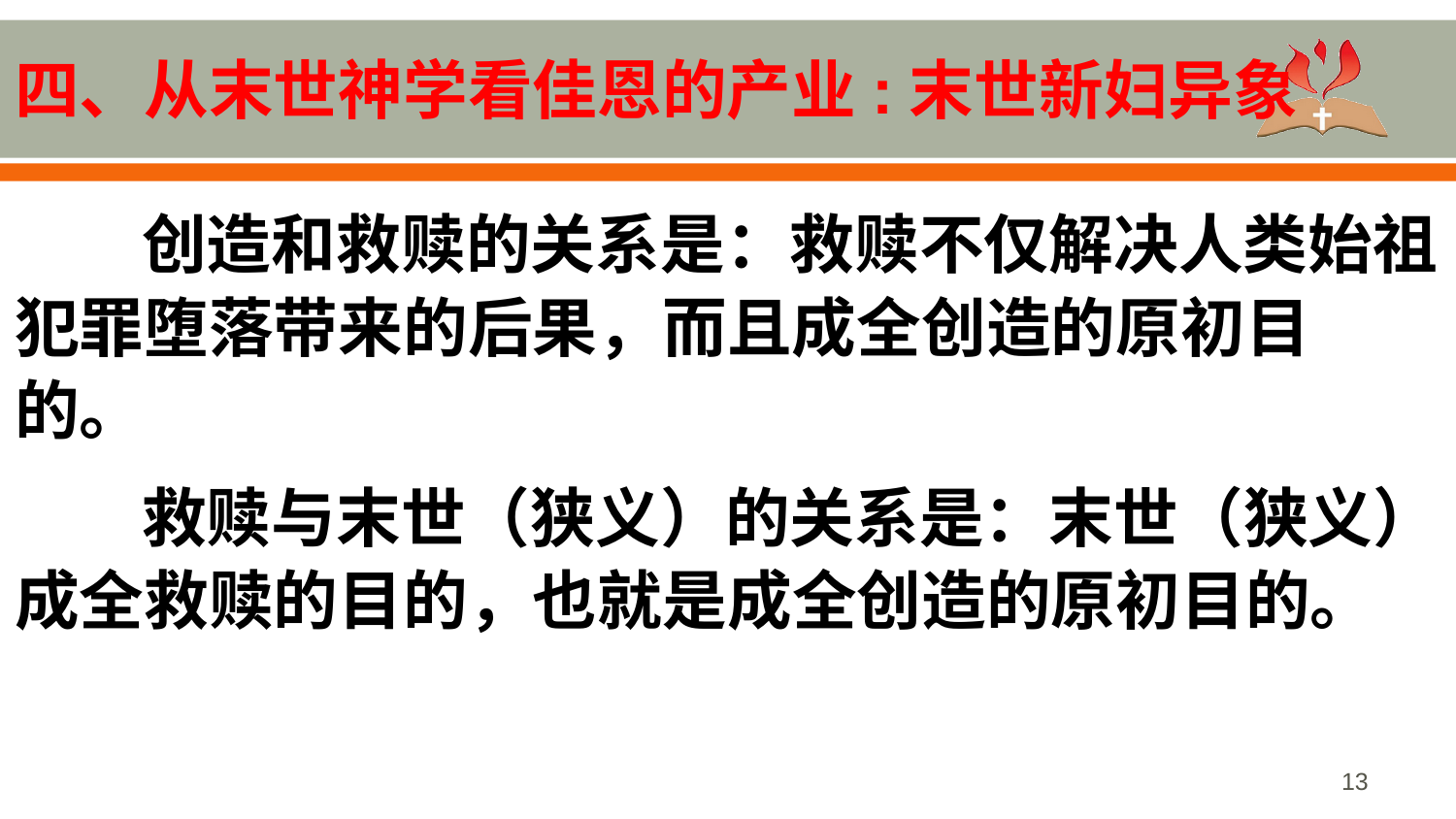

# 四、从末世神学看佳恩的产业:末世新妇异象
创造和救赎的关系是：救赎不仅解决人类始祖犯罪堕落带来的后果，而且成全创造的原初目的。
救赎与末世（狭义）的关系是：末世（狭义）成全救赎的目的，也就是成全创造的原初目的。

13